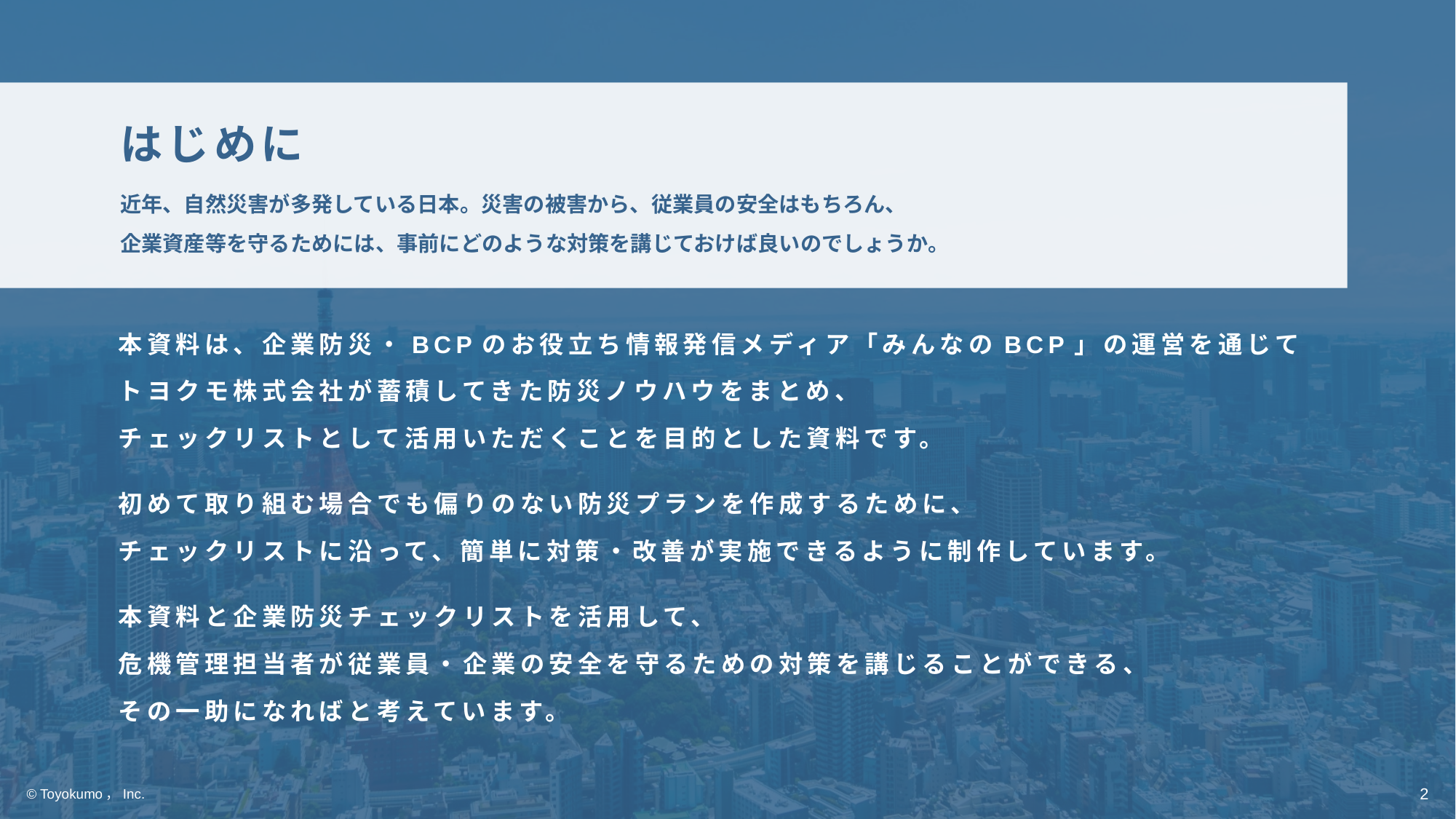

はじめに
近年、自然災害が多発している日本。災害の被害から、従業員の安全はもちろん、
企業資産等を守るためには、事前にどのような対策を講じておけば良いのでしょうか。
本資料は、企業防災・BCPのお役立ち情報発信メディア「みんなのBCP」の運営を通じて
トヨクモ株式会社が蓄積してきた防災ノウハウをまとめ、
チェックリストとして活用いただくことを目的とした資料です。
初めて取り組む場合でも偏りのない防災プランを作成するために、
チェックリストに沿って、簡単に対策・改善が実施できるように制作しています。
本資料と企業防災チェックリストを活用して、
危機管理担当者が従業員・企業の安全を守るための対策を講じることができる、
その一助になればと考えています。
2
© Toyokumo，Inc.